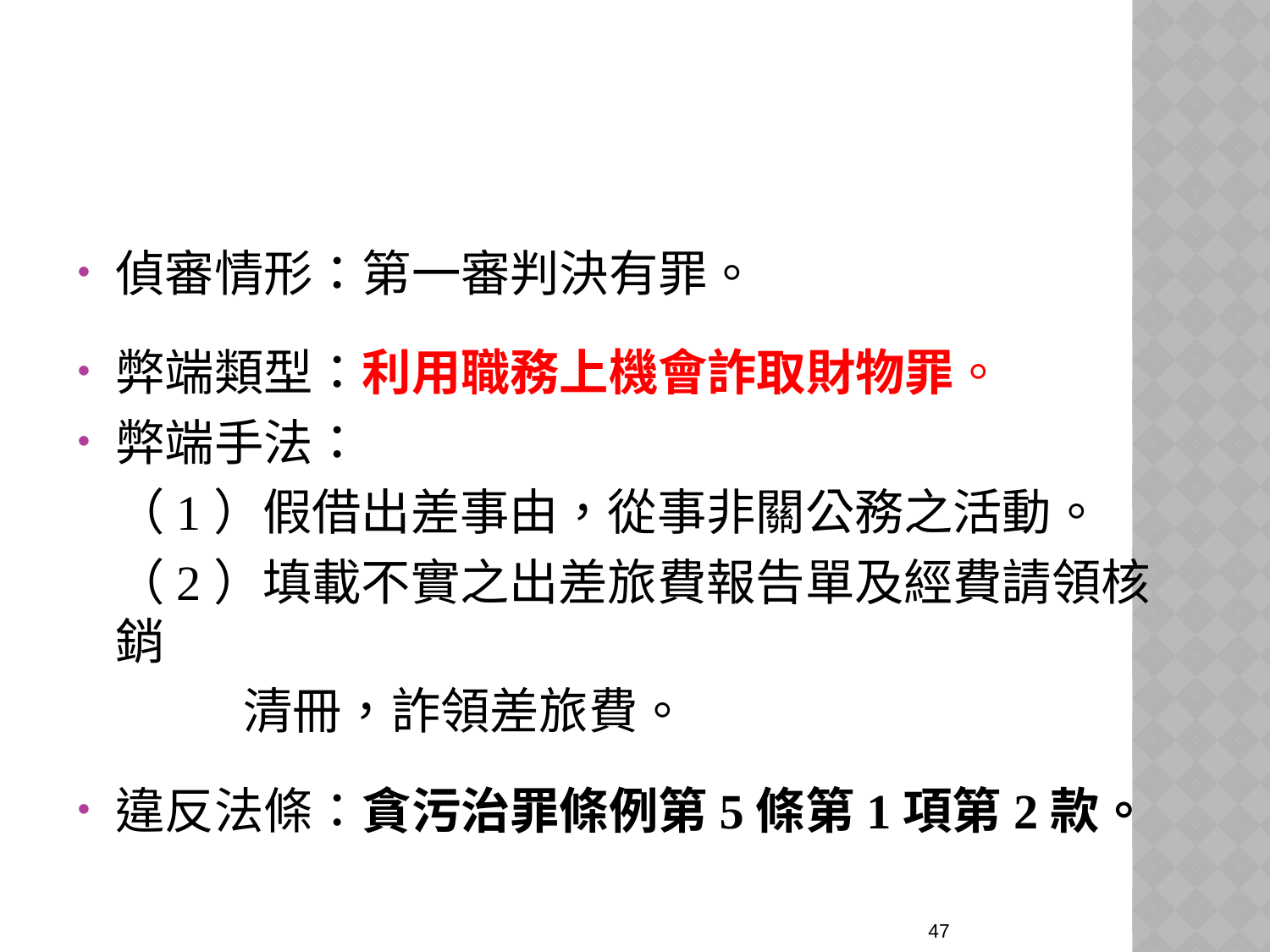

#
偵審情形：第一審判決有罪。
弊端類型：利用職務上機會詐取財物罪。
弊端手法：
	（1）假借出差事由，從事非關公務之活動。
	（2）填載不實之出差旅費報告單及經費請領核銷
              清冊，詐領差旅費。
違反法條：貪污治罪條例第5條第1項第2款。
47